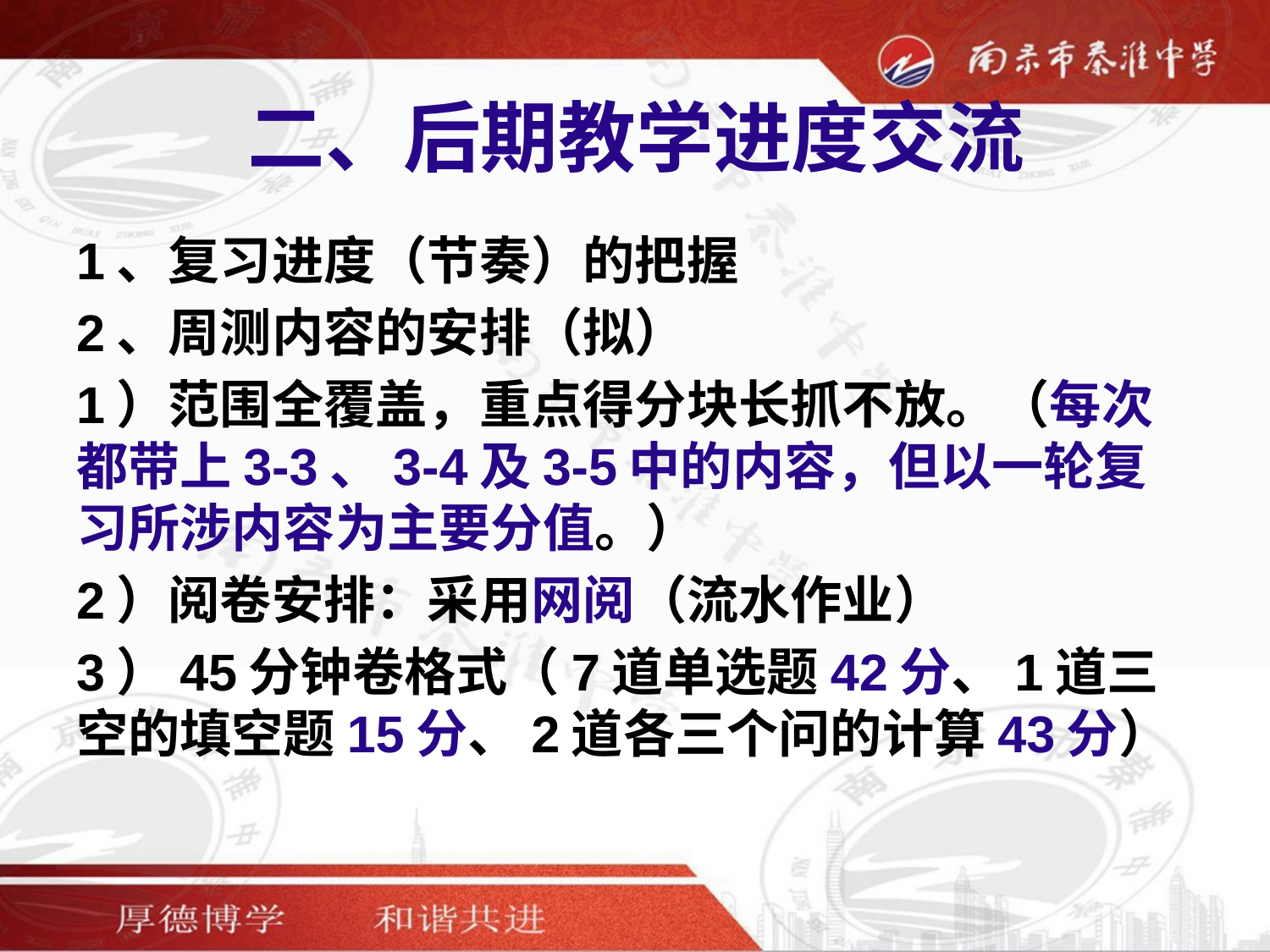

# 二、后期教学进度交流
1、复习进度（节奏）的把握
2、周测内容的安排（拟）
1）范围全覆盖，重点得分块长抓不放。（每次都带上3-3、3-4及3-5中的内容，但以一轮复习所涉内容为主要分值。）
2）阅卷安排：采用网阅（流水作业）
3）45分钟卷格式（7道单选题42分、1道三空的填空题15分、2道各三个问的计算43分）